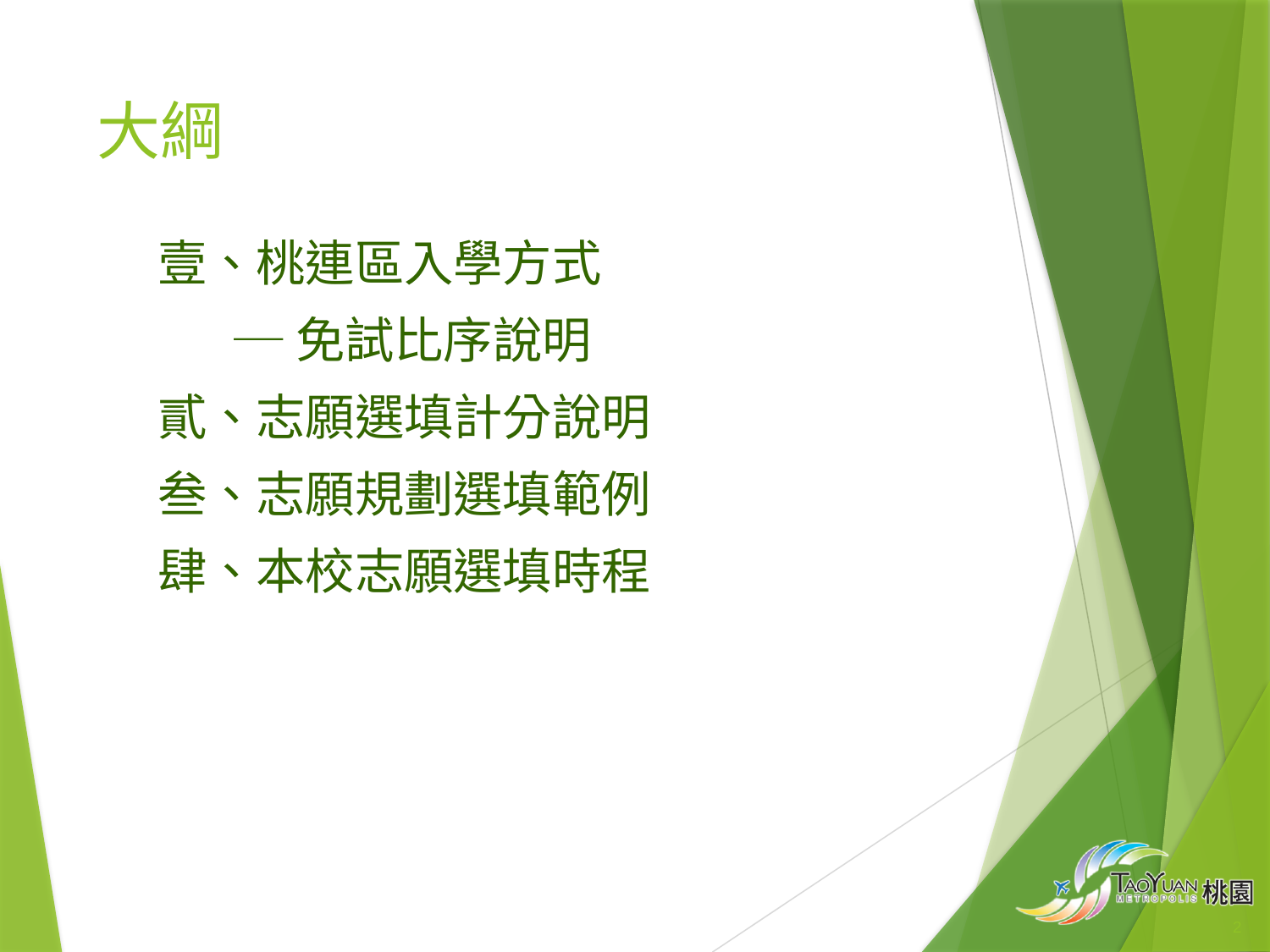

# 大綱
壹、桃連區入學方式
       ─免試比序說明
貳、志願選填計分說明
叁、志願規劃選填範例
肆、本校志願選填時程
2